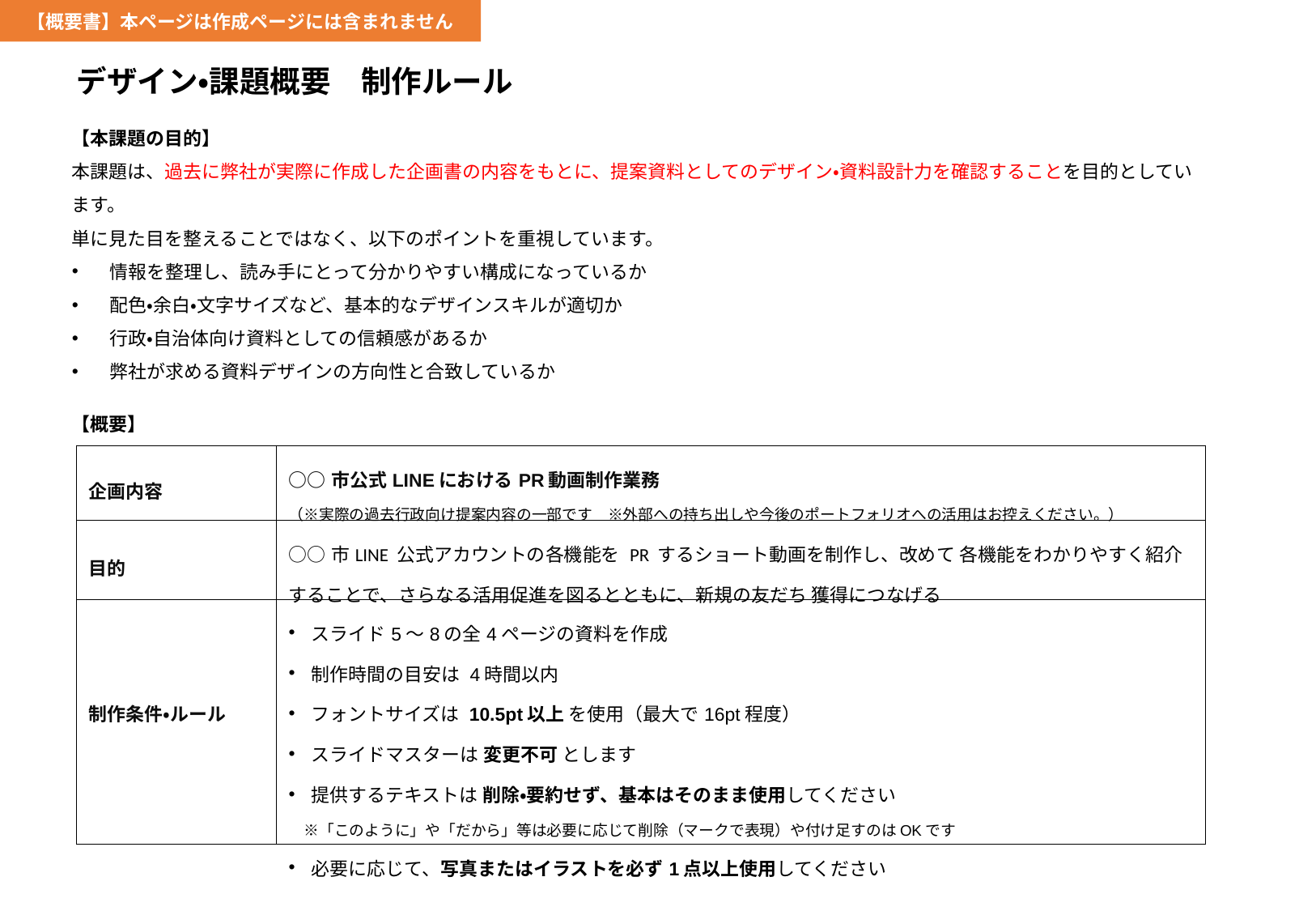

【概要書】本ページは作成ページには含まれません
# デザイン・課題概要　制作ルール
【本課題の目的】
本課題は、過去に弊社が実際に作成した企画書の内容をもとに、提案資料としてのデザイン・資料設計力を確認することを目的としています。
単に見た目を整えることではなく、以下のポイントを重視しています。
情報を整理し、読み手にとって分かりやすい構成になっているか
配色・余白・文字サイズなど、基本的なデザインスキルが適切か
行政・自治体向け資料としての信頼感があるか
弊社が求める資料デザインの方向性と合致しているか
【概要】
| 企画内容 | ○○市公式LINEにおけるPR動画制作業務 （※実際の過去行政向け提案内容の一部です　※外部への持ち出しや今後のポートフォリオへの活用はお控えください。） |
| --- | --- |
| 目的 | ○○市LINE 公式アカウントの各機能を PR するショート動画を制作し、改めて 各機能をわかりやすく紹介することで、さらなる活用促進を図るとともに、新規の友だち 獲得につなげる |
| 制作条件・ルール | スライド5～8の全4ページの資料を作成 制作時間の目安は 4時間以内 フォントサイズは 10.5pt以上 を使用（最大で16pt程度） スライドマスターは 変更不可 とします 提供するテキストは 削除・要約せず、基本はそのまま使用してください　 　※「このように」や「だから」等は必要に応じて削除（マークで表現）や付け足すのはOKです　 必要に応じて、写真またはイラストを必ず1点以上使用してください |